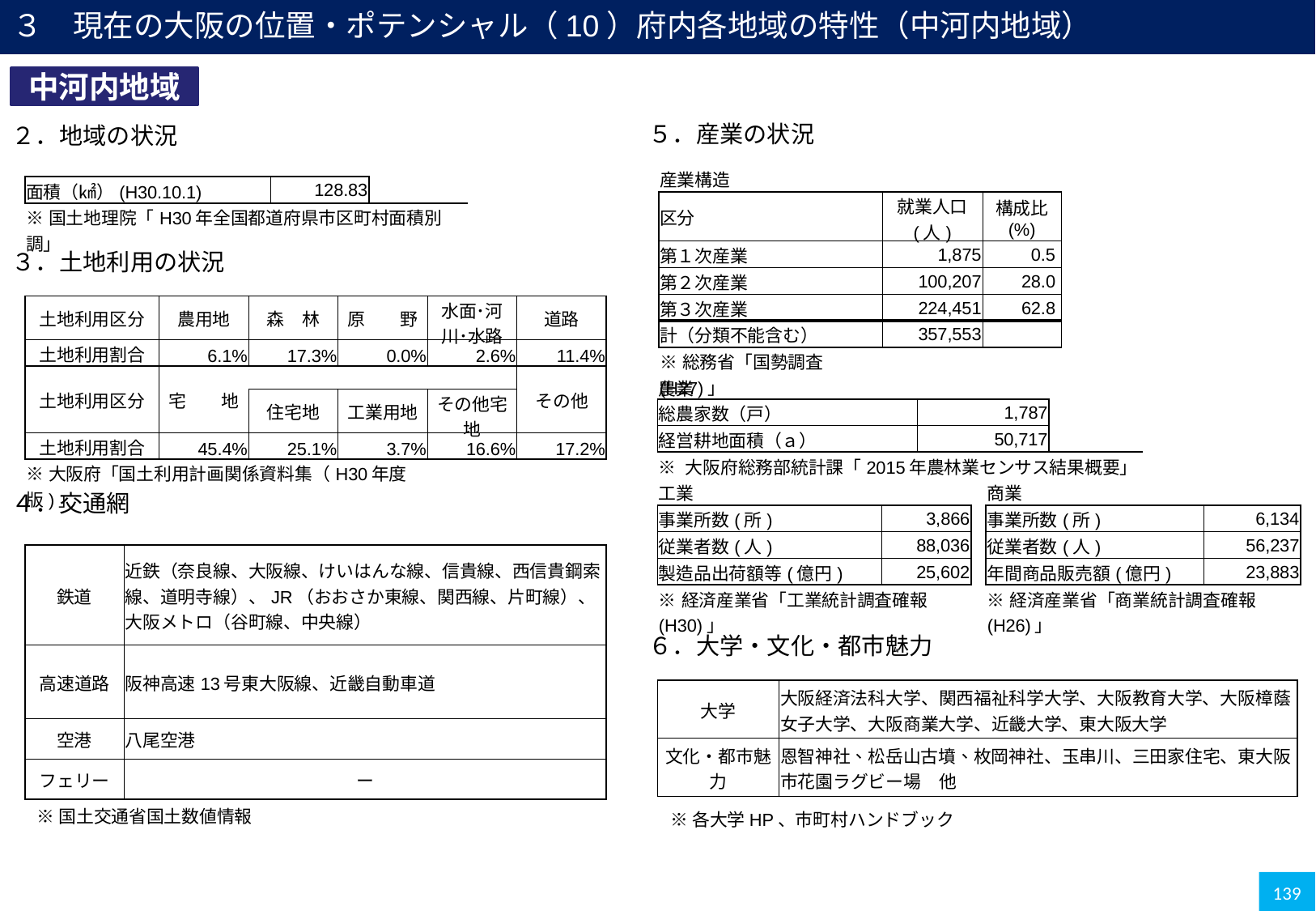

３　現在の大阪の位置・ポテンシャル（10）府内各地域の特性（中河内地域）
中河内地域
５．産業の状況
２．地域の状況
| 産業構造 |  |  |  |
| --- | --- | --- | --- |
| 区分 |  | 就業人口 (人) | 構成比 (%) |
| 第１次産業 |  | 1,875 | 0.5 |
| 第２次産業 |  | 100,207 | 28.0 |
| 第３次産業 |  | 224,451 | 62.8 |
| 計（分類不能含む） |  | 357,553 |  |
| ※総務省「国勢調査(H27)」 |  |  |  |
| 面積（㎢）(H30.10.1) | 128.83 |  |
| --- | --- | --- |
| ※国土地理院「H30年全国都道府県市区町村面積別調」 |  |  |
３．土地利用の状況
| 土地利用区分 | 農用地 | 森　林 | 原　　野 | 水面･河川･水路 | 道路 |
| --- | --- | --- | --- | --- | --- |
| 土地利用割合 | 6.1% | 17.3% | 0.0% | 2.6% | 11.4% |
| 土地利用区分 | 宅　　地 |  |  |  | その他 |
|  |  | 住宅地 | 工業用地 | その他宅地 |  |
| 土地利用割合 | 45.4% | 25.1% | 3.7% | 16.6% | 17.2% |
| ※大阪府「国土利用計画関係資料集（H30年度版)」 |  |  |  |  |  |
| 農業 |  |  |  |  |
| --- | --- | --- | --- | --- |
| 総農家数（戸） |  | 1,787 |  |  |
| 経営耕地面積（ａ） |  | 50,717 |  |  |
| ※ 大阪府総務部統計課「2015年農林業センサス結果概要」 |  |  |  |  |
| 工業 |  |  |
| --- | --- | --- |
| 事業所数(所) |  | 3,866 |
| 従業者数(人) |  | 88,036 |
| 製造品出荷額等(億円) |  | 25,602 |
| ※経済産業省「工業統計調査確報(H30)」 |  |  |
| 商業 |  |  |
| --- | --- | --- |
| 事業所数(所) |  | 6,134 |
| 従業者数(人) |  | 56,237 |
| 年間商品販売額(億円) |  | 23,883 |
| ※経済産業省「商業統計調査確報(H26)」 |  |  |
４．交通網
| 鉄道 | 近鉄（奈良線、大阪線、けいはんな線、信貴線、西信貴鋼索線、道明寺線）、JR（おおさか東線、関西線、片町線）、大阪メトロ（谷町線、中央線） |
| --- | --- |
| 高速道路 | 阪神高速13号東大阪線、近畿自動車道 |
| 空港 | 八尾空港 |
| フェリー | ー |
６．大学・文化・都市魅力
| 大学 | 大阪経済法科大学、関西福祉科学大学、大阪教育大学、大阪樟蔭女子大学、大阪商業大学、近畿大学、東大阪大学 |
| --- | --- |
| 文化・都市魅力 | 恩智神社、松岳山古墳、枚岡神社、玉串川、三田家住宅、東大阪市花園ラグビー場　他 |
※国土交通省国土数値情報
※各大学HP、市町村ハンドブック
139